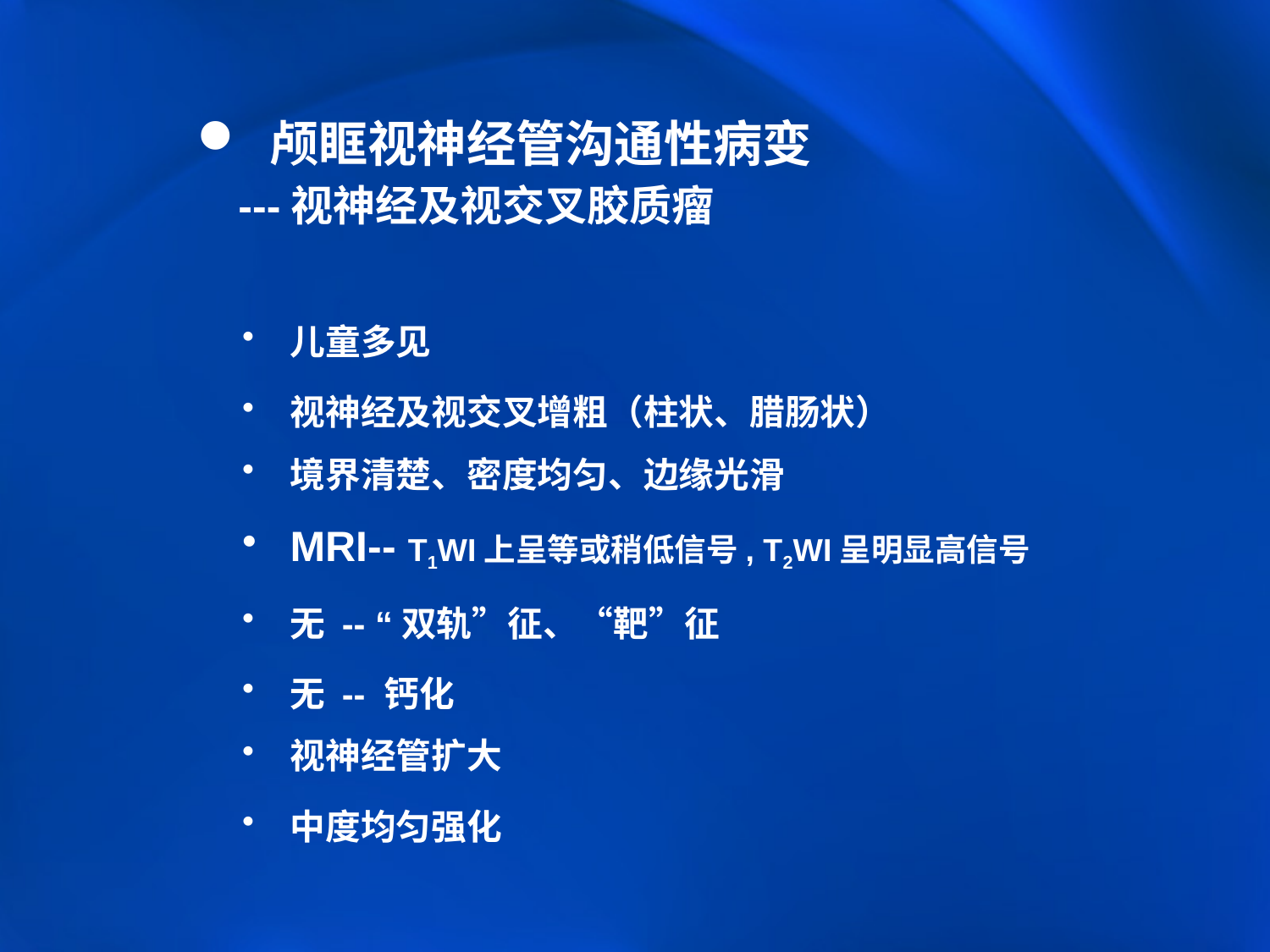

颅眶视神经管沟通性病变
   ---视神经及视交叉胶质瘤
儿童多见
视神经及视交叉增粗（柱状、腊肠状）
境界清楚、密度均匀、边缘光滑
MRI-- T1WI上呈等或稍低信号, T2WI呈明显高信号
无 -- “双轨”征、“靶”征
无 -- 钙化
视神经管扩大
中度均匀强化